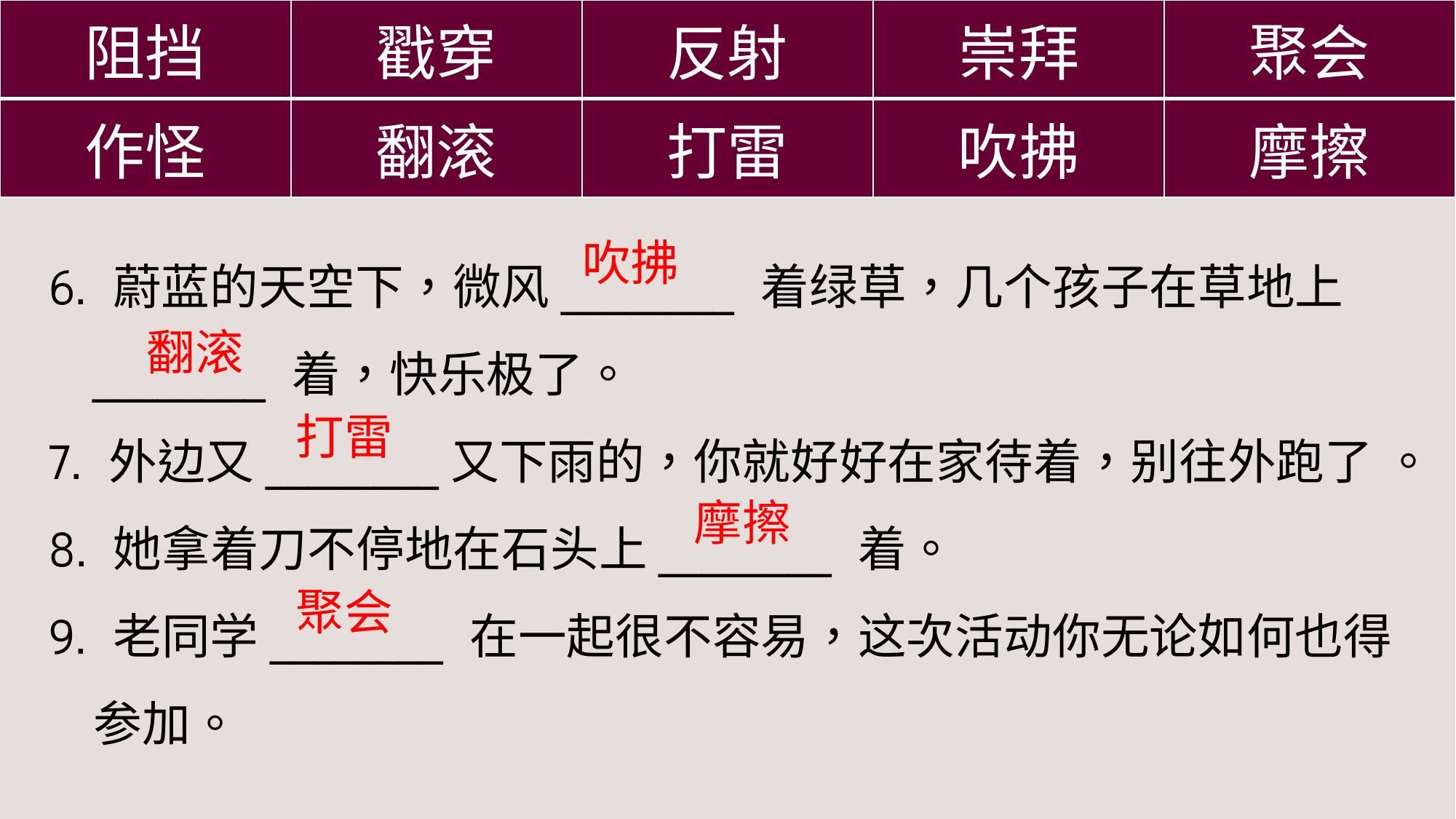

| 阻挡 | 戳穿 | 反射 | 崇拜 | 聚会 |
| --- | --- | --- | --- | --- |
| 作怪 | 翻滚 | 打雷 | 吹拂 | 摩擦 |
6. 蔚蓝的天空下，微风________ 着绿草，几个孩子在草地上
   ________ 着，快乐极了。
7. 外边又________又下雨的，你就好好在家待着，别往外跑了 。
8. 她拿着刀不停地在石头上________ 着。
9. 老同学________ 在一起很不容易，这次活动你无论如何也得
   参加。
吹拂
翻滚
打雷
摩擦
聚会